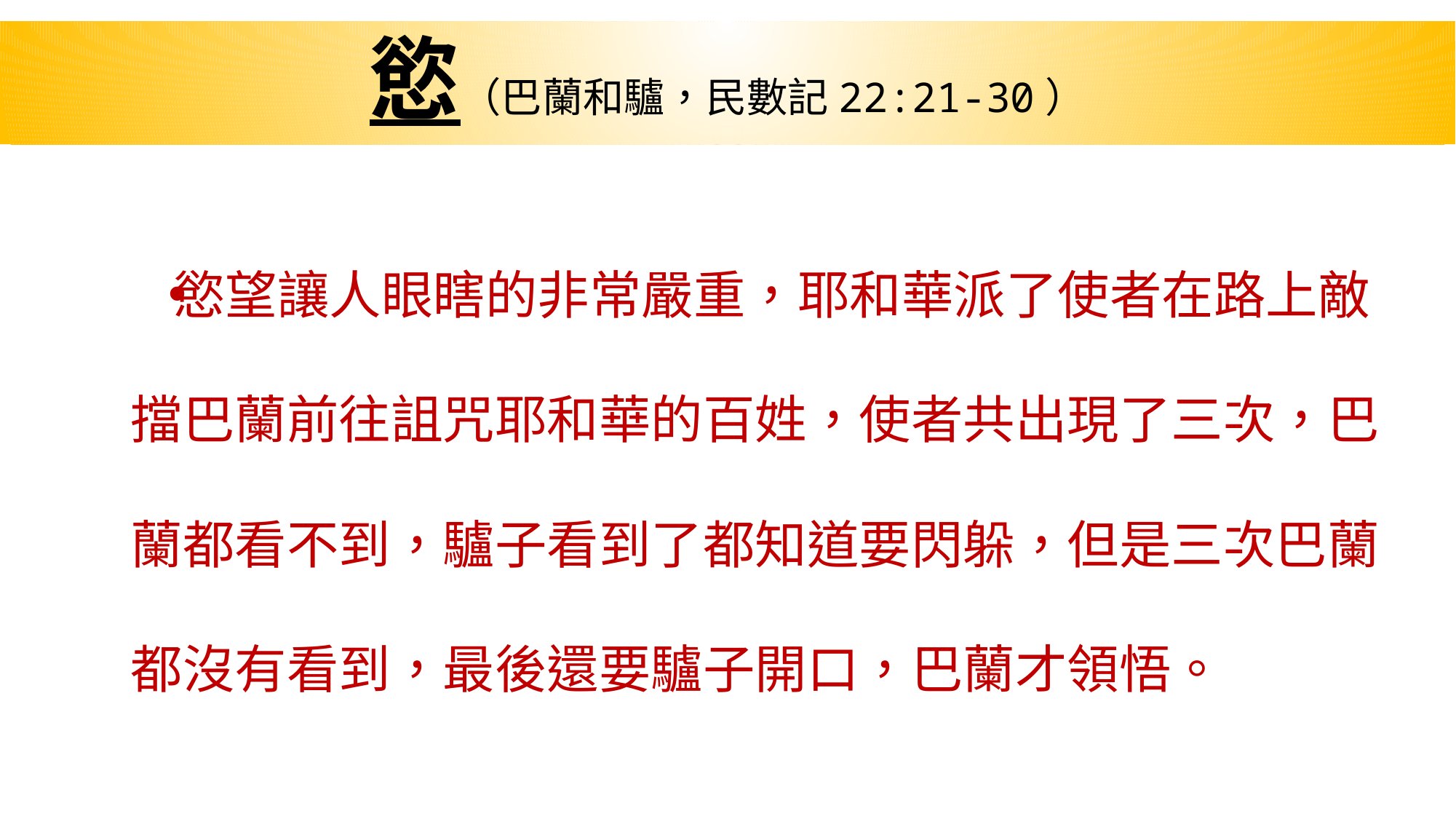

# 慾（巴蘭和驢，民數記22:21-30）
慾望讓人眼瞎的非常嚴重，耶和華派了使者在路上敵擋巴蘭前往詛咒耶和華的百姓，使者共出現了三次，巴蘭都看不到，驢子看到了都知道要閃躲，但是三次巴蘭都沒有看到，最後還要驢子開口，巴蘭才領悟。